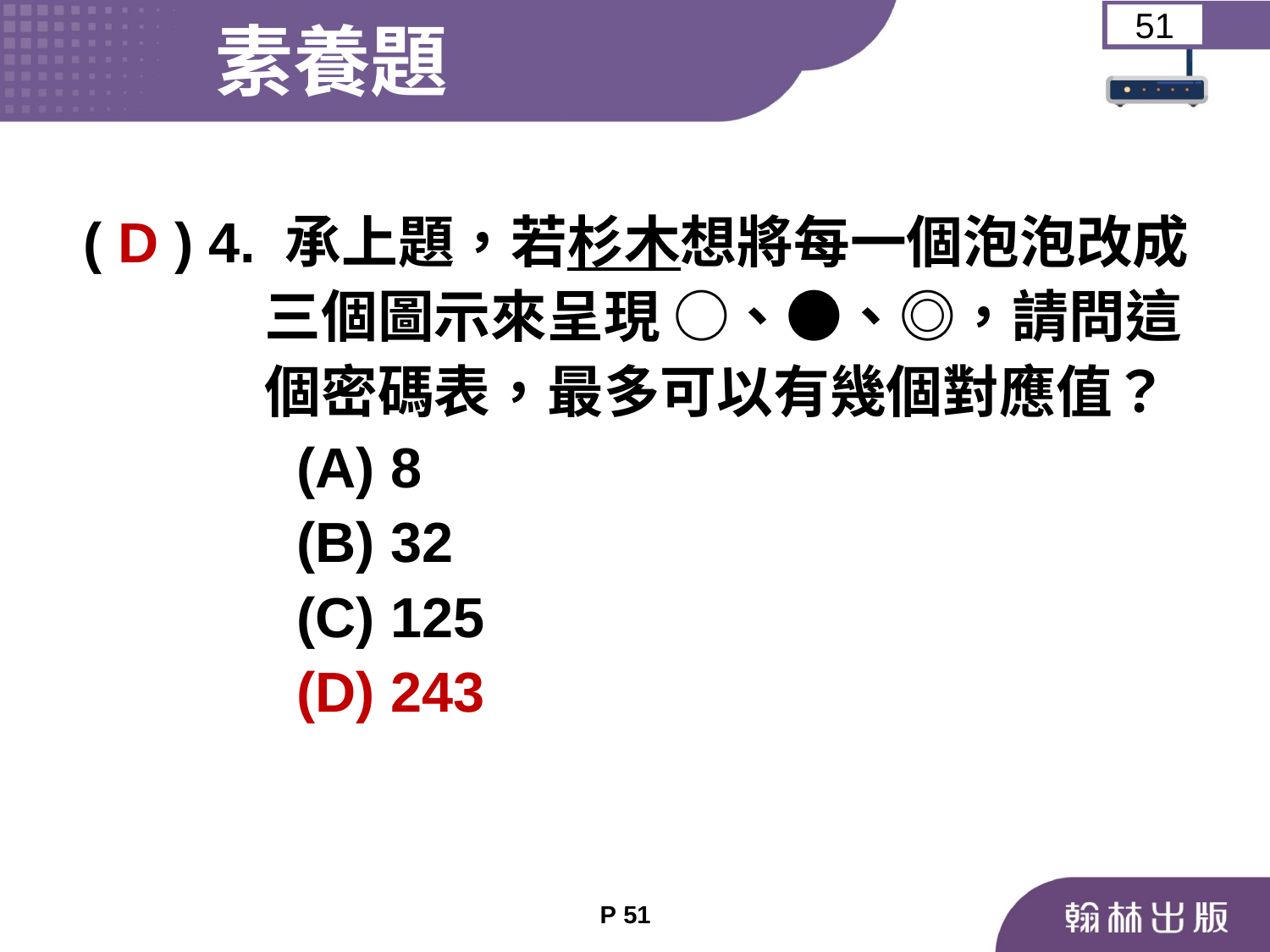

素養題

51
( D ) 4. 承上題，若杉木想將每一個泡泡改成
             三個圖示來呈現 ○、●、◎，請問這
             個密碼表，最多可以有幾個對應值？
	            (A) 8
	            (B) 32
	            (C) 125
	            (D) 243

P 51